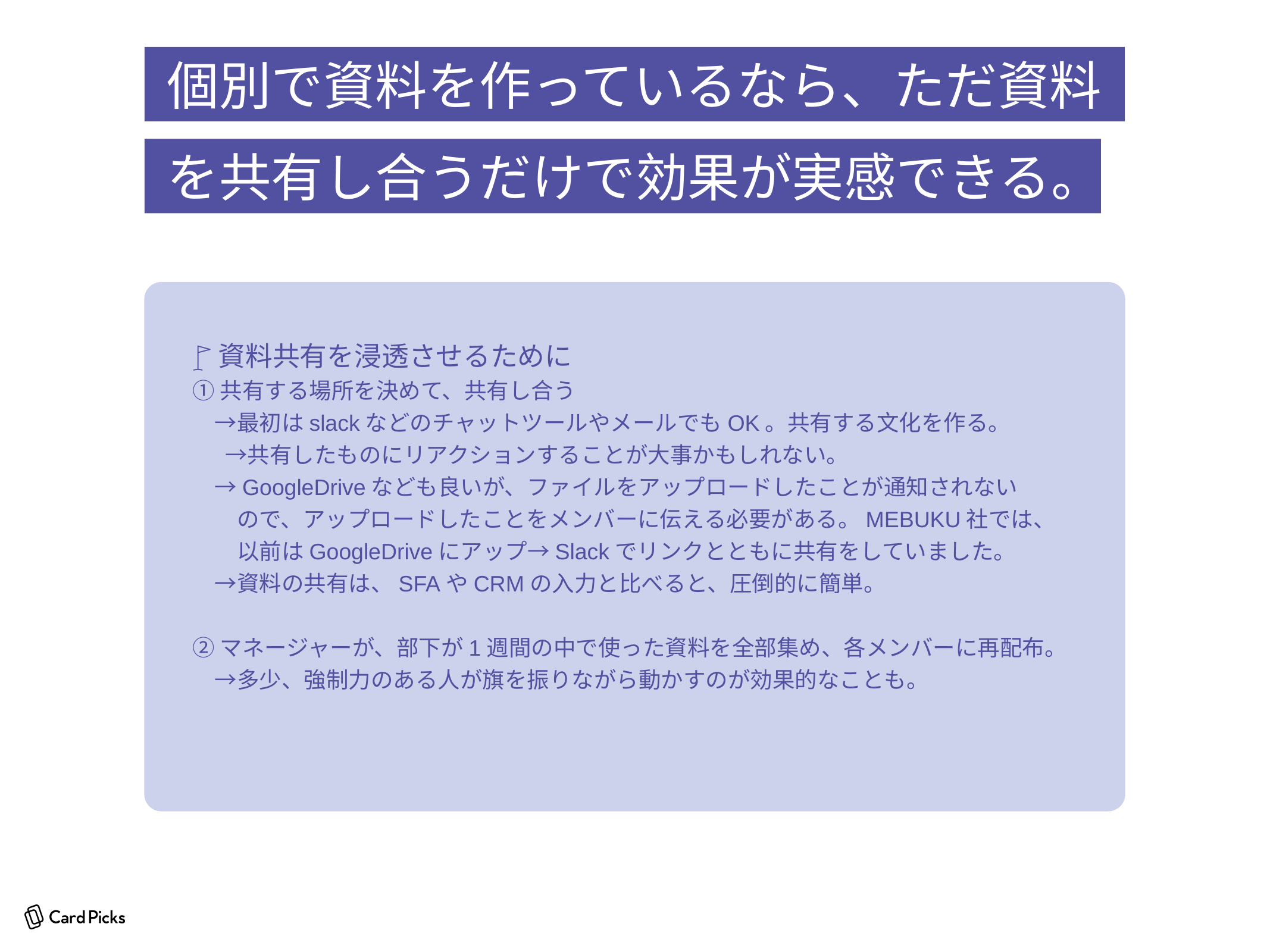

個別で資料を作っているなら、ただ資料

を共有し合うだけで効果が実感できる。

🚩資料共有を浸透させるために
①共有する場所を決めて、共有し合う
　→最初はslackなどのチャットツールやメールでもOK。共有する文化を作る。
 　→共有したものにリアクションすることが大事かもしれない。
　→GoogleDriveなども良いが、ファイルをアップロードしたことが通知されない
　　ので、アップロードしたことをメンバーに伝える必要がある。MEBUKU社では、
　　以前はGoogleDriveにアップ→Slackでリンクとともに共有をしていました。
　→資料の共有は、SFAやCRMの入力と比べると、圧倒的に簡単。

②マネージャーが、部下が1週間の中で使った資料を全部集め、各メンバーに再配布。
　→多少、強制力のある人が旗を振りながら動かすのが効果的なことも。
16